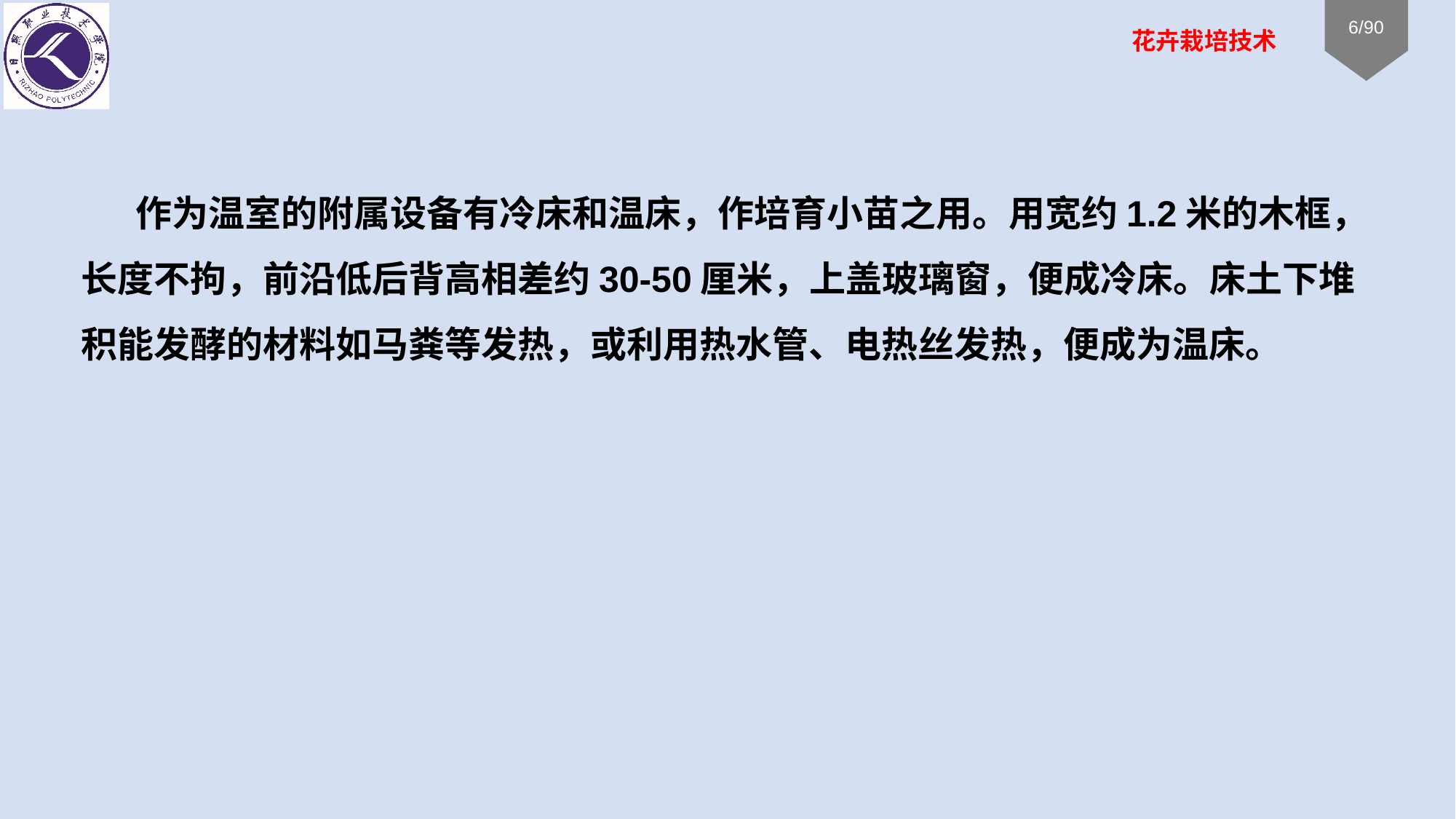

作为温室的附属设备有冷床和温床，作培育小苗之用。用宽约1.2米的木框，长度不拘，前沿低后背高相差约30-50厘米，上盖玻璃窗，便成冷床。床土下堆积能发酵的材料如马粪等发热，或利用热水管、电热丝发热，便成为温床。